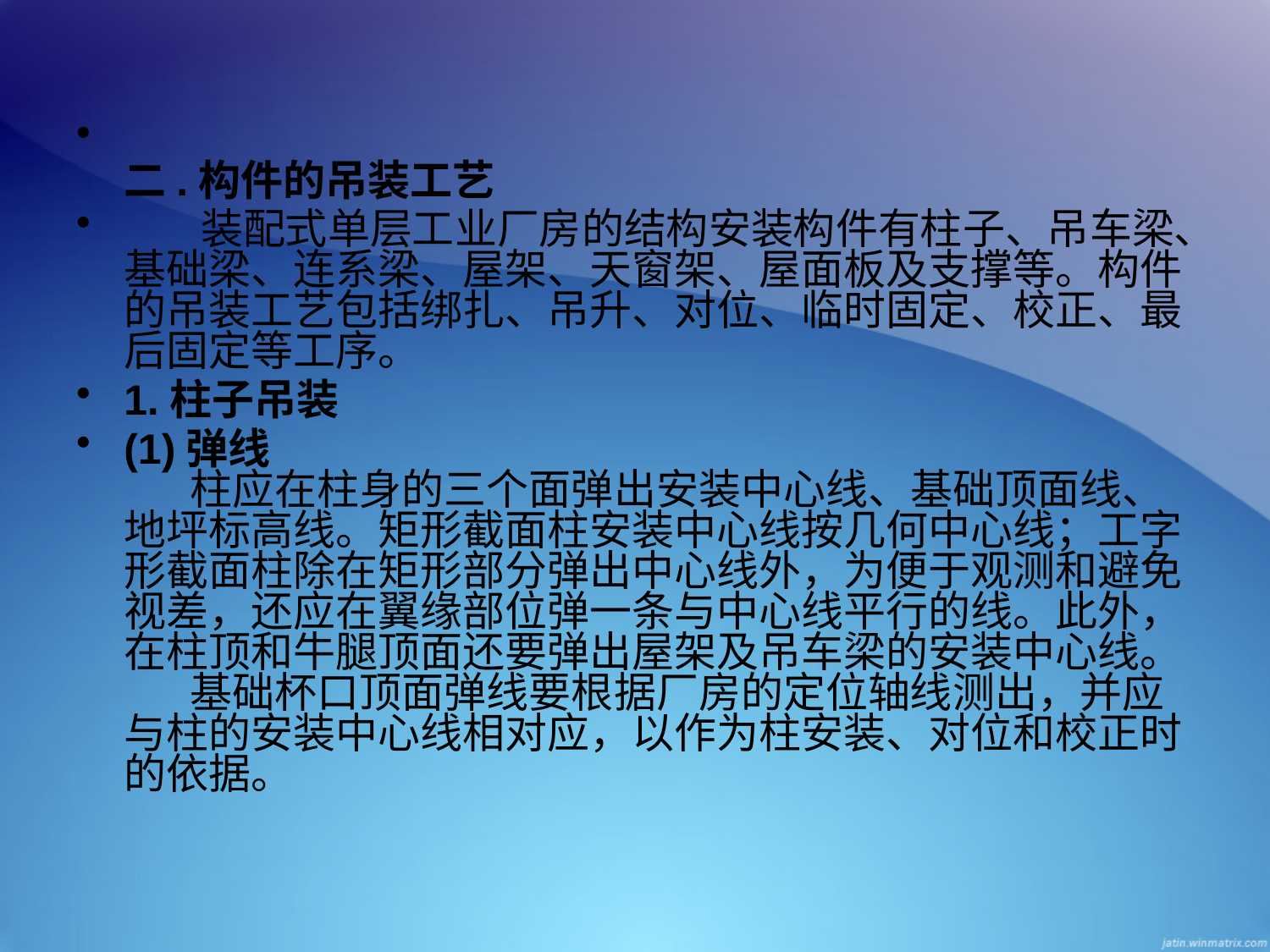

二.构件的吊装工艺
       装配式单层工业厂房的结构安装构件有柱子、吊车梁、基础梁、连系梁、屋架、天窗架、屋面板及支撑等。构件的吊装工艺包括绑扎、吊升、对位、临时固定、校正、最后固定等工序。
1.柱子吊装
(1)弹线
       柱应在柱身的三个面弹出安装中心线、基础顶面线、地坪标高线。矩形截面柱安装中心线按几何中心线；工字形截面柱除在矩形部分弹出中心线外，为便于观测和避免视差，还应在翼缘部位弹一条与中心线平行的线。此外，在柱顶和牛腿顶面还要弹出屋架及吊车梁的安装中心线。
       基础杯口顶面弹线要根据厂房的定位轴线测出，并应与柱的安装中心线相对应，以作为柱安装、对位和校正时的依据。